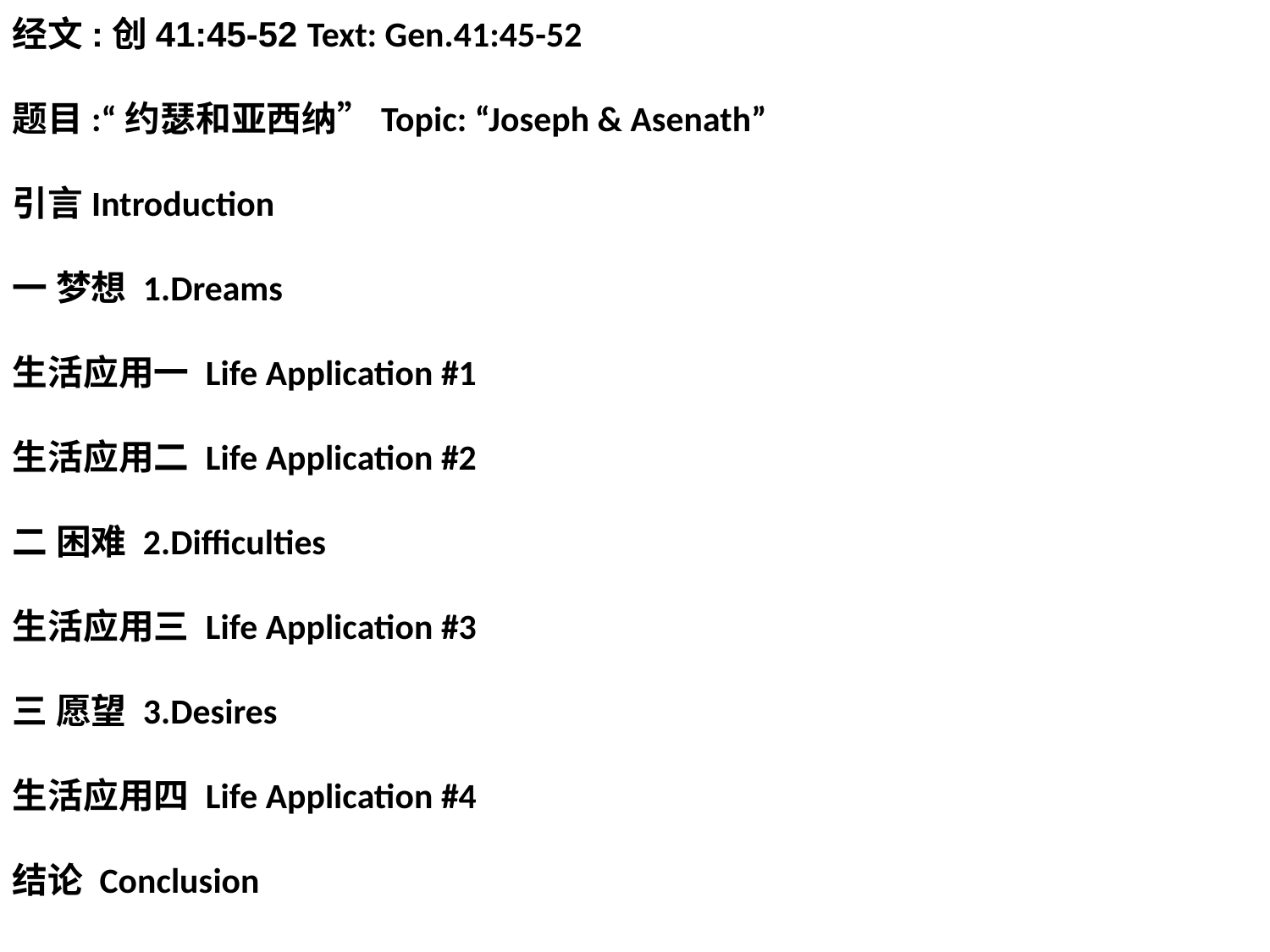

经文:创41:45-52 Text: Gen.41:45-52

题目:“约瑟和亚西纳”Topic: “Joseph & Asenath”

引言Introduction

一 梦想 1.Dreams

生活应用一 Life Application #1

生活应用二 Life Application #2

二 困难 2.Difficulties

生活应用三 Life Application #3

三 愿望 3.Desires

生活应用四 Life Application #4

结论 Conclusion